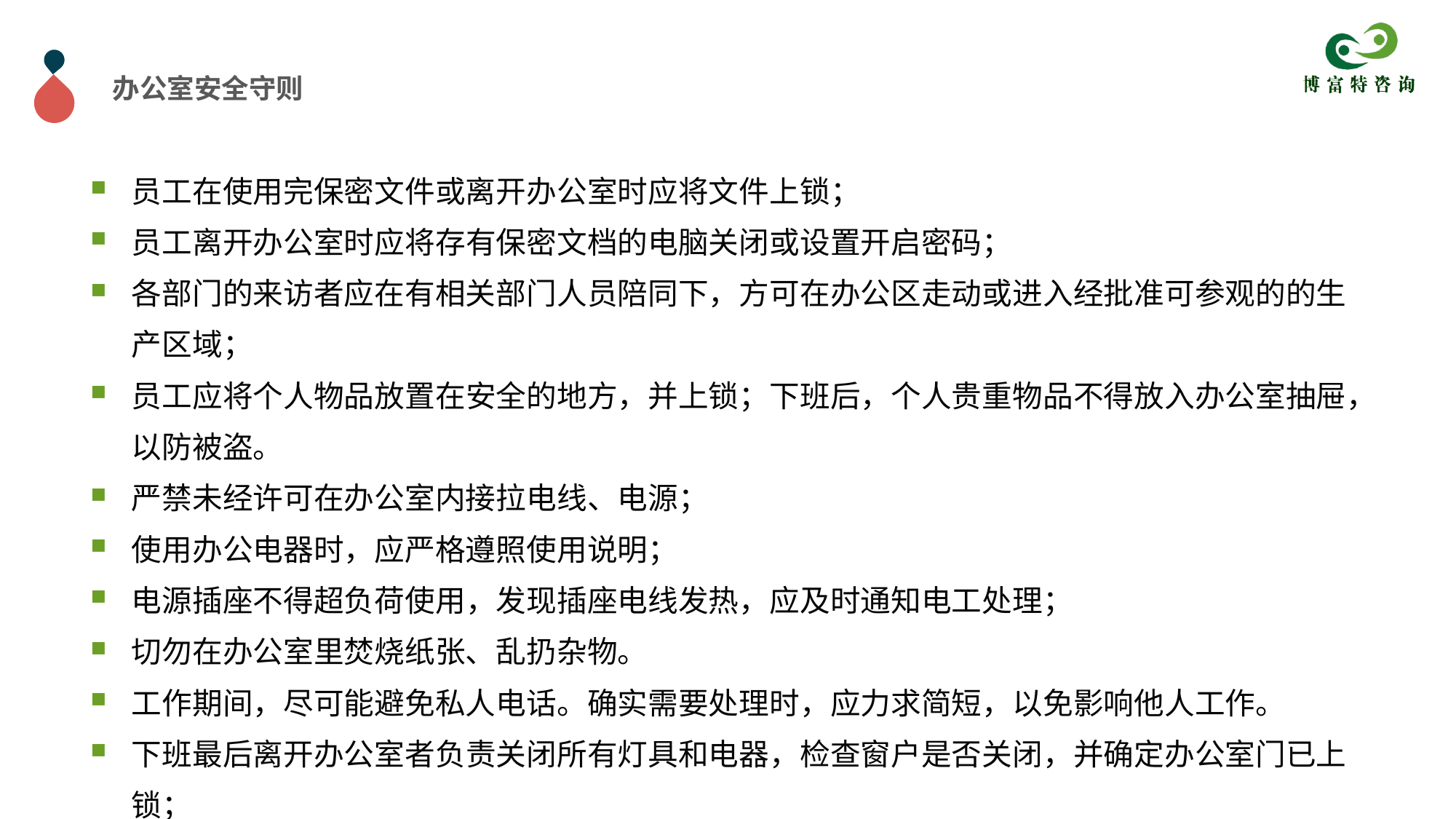

办公室安全守则
员工在使用完保密文件或离开办公室时应将文件上锁；
员工离开办公室时应将存有保密文档的电脑关闭或设置开启密码；
各部门的来访者应在有相关部门人员陪同下，方可在办公区走动或进入经批准可参观的的生产区域；
员工应将个人物品放置在安全的地方，并上锁；下班后，个人贵重物品不得放入办公室抽屉，以防被盗。
严禁未经许可在办公室内接拉电线、电源；
使用办公电器时，应严格遵照使用说明；
电源插座不得超负荷使用，发现插座电线发热，应及时通知电工处理；
切勿在办公室里焚烧纸张、乱扔杂物。
工作期间，尽可能避免私人电话。确实需要处理时，应力求简短，以免影响他人工作。
下班最后离开办公室者负责关闭所有灯具和电器，检查窗户是否关闭，并确定办公室门已上锁；